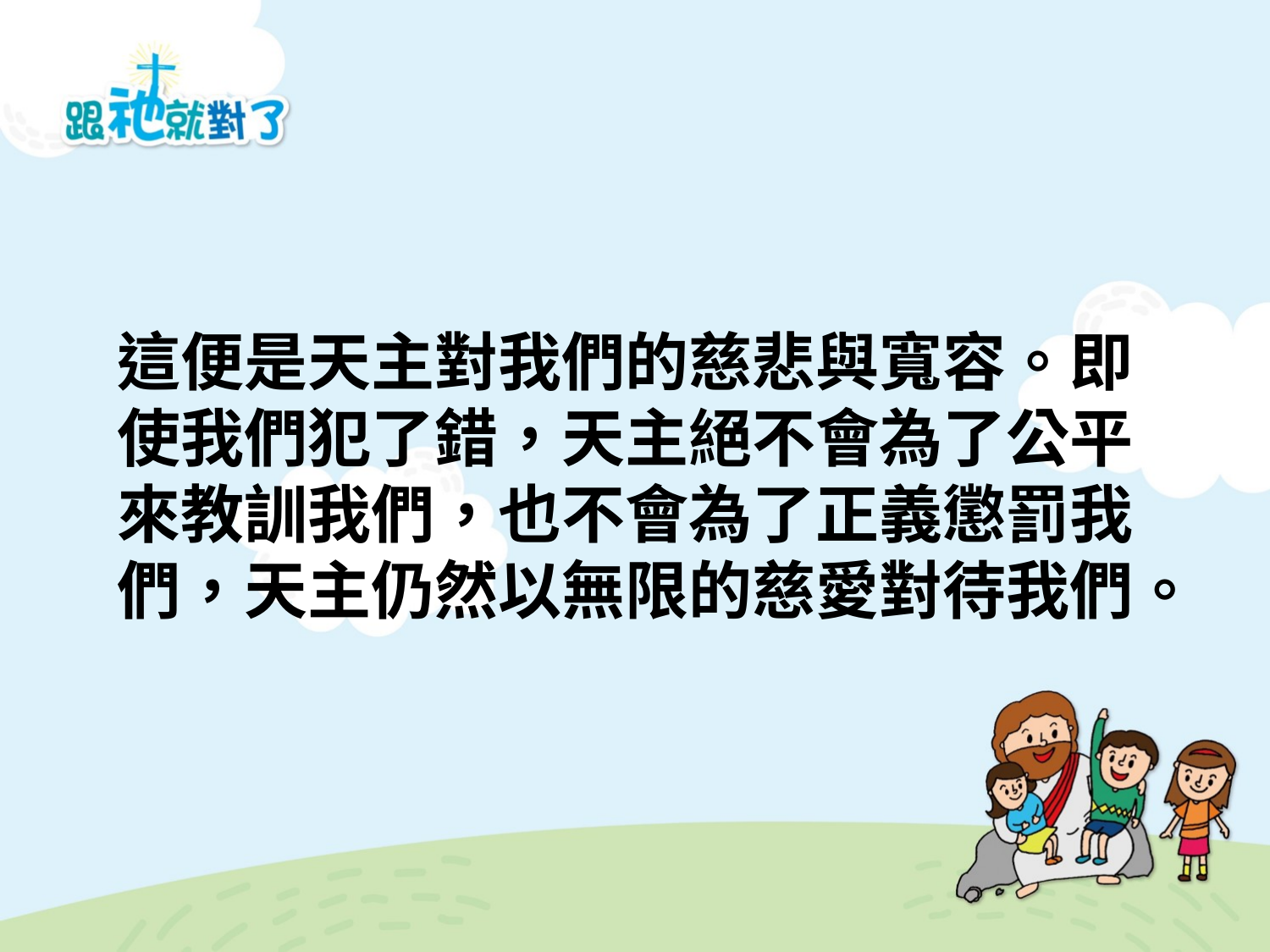

這便是天主對我們的慈悲與寬容。即使我們犯了錯，天主絕不會為了公平來教訓我們，也不會為了正義懲罰我們，天主仍然以無限的慈愛對待我們。